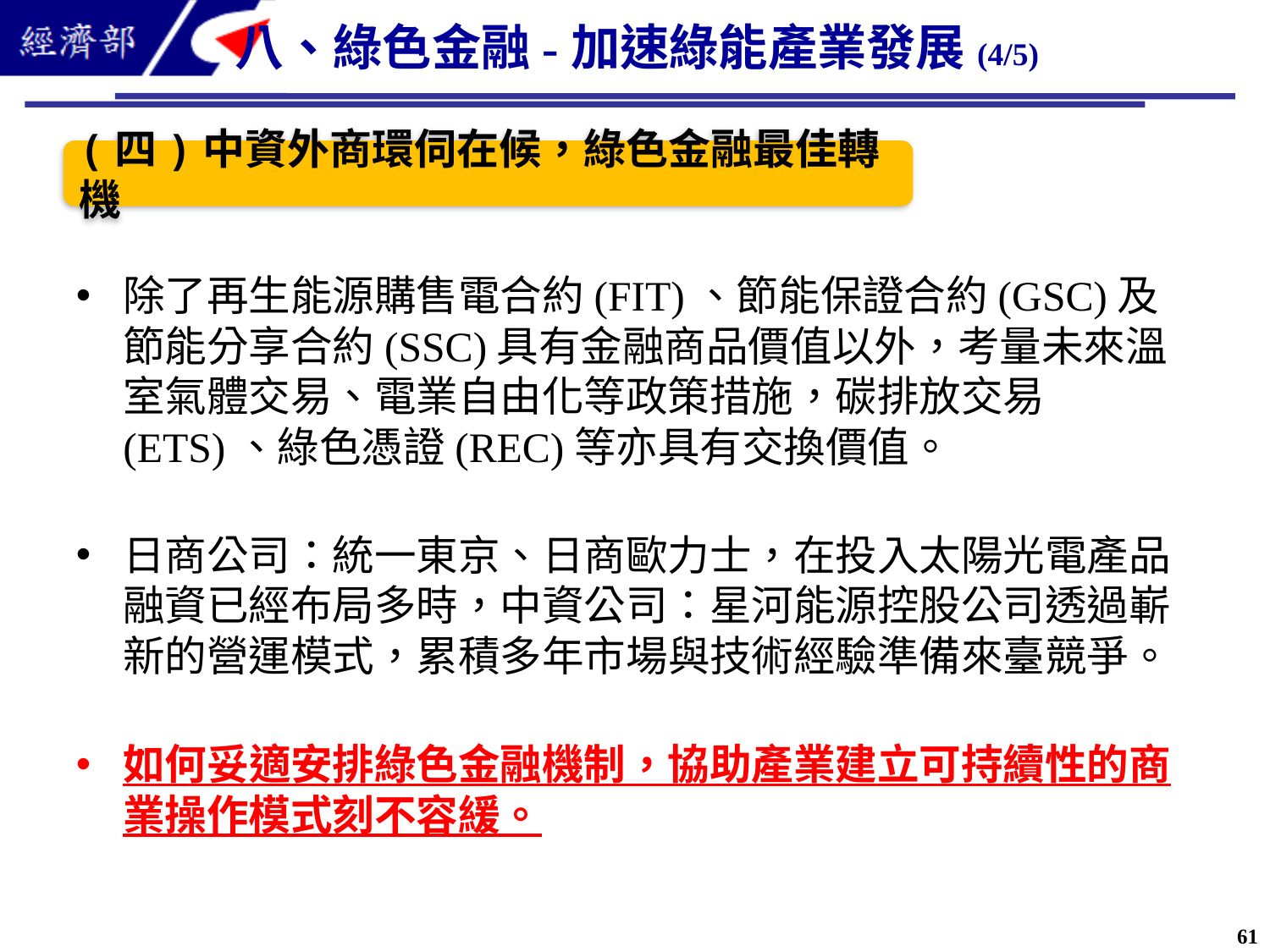

八、綠色金融-加速綠能產業發展(4/5)

(四)中資外商環伺在候，綠色金融最佳轉機

除了再生能源購售電合約(FIT)、節能保證合約(GSC)及節能分享合約(SSC)具有金融商品價值以外，考量未來溫室氣體交易、電業自由化等政策措施，碳排放交易(ETS)、綠色憑證(REC)等亦具有交換價值。
日商公司：統一東京、日商歐力士，在投入太陽光電產品融資已經布局多時，中資公司：星河能源控股公司透過嶄新的營運模式，累積多年市場與技術經驗準備來臺競爭。
如何妥適安排綠色金融機制，協助產業建立可持續性的商業操作模式刻不容緩。
61